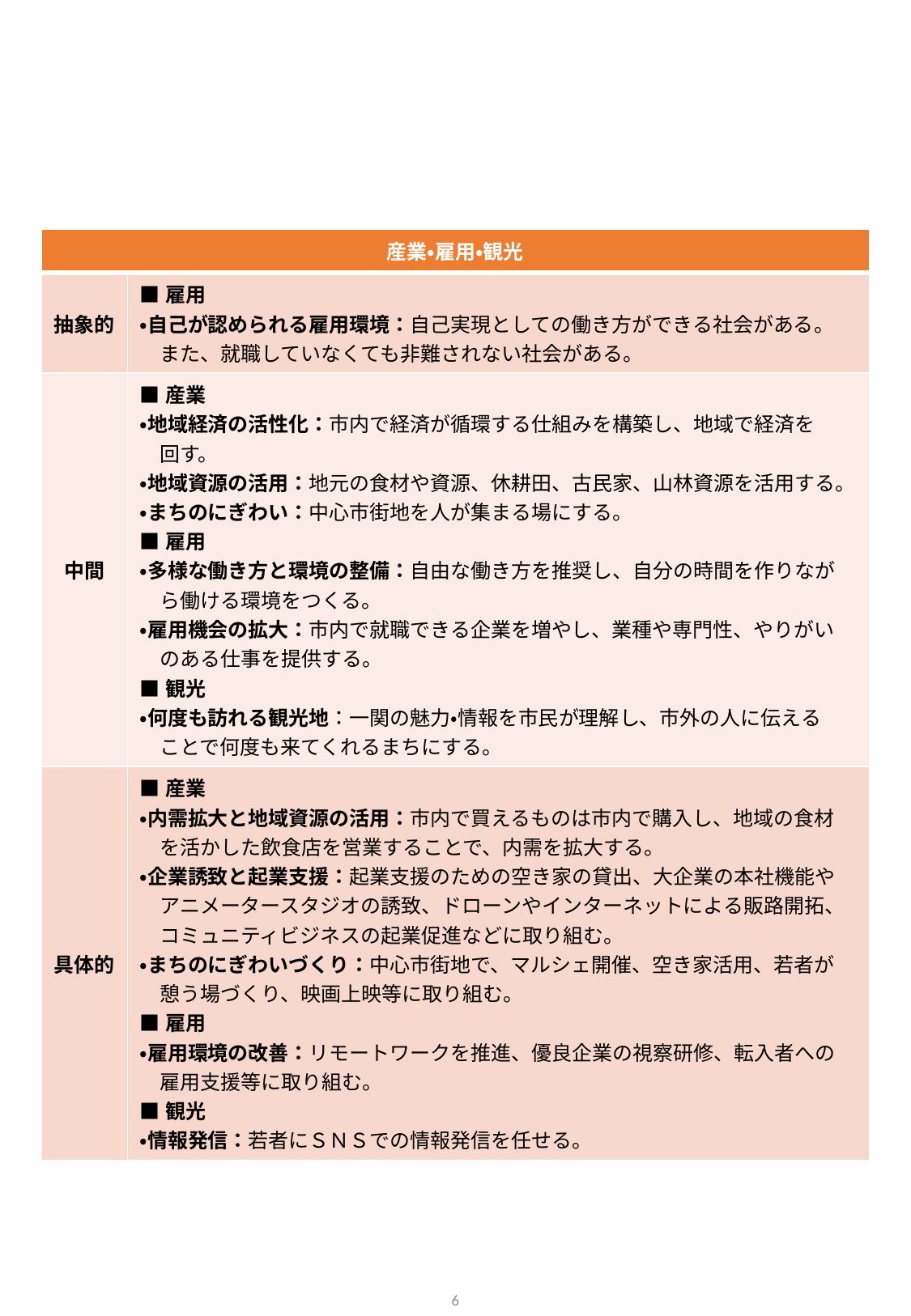

| 産業・雇用・観光 |  |
| --- | --- |
| 抽象的 | ■雇用 ・自己が認められる雇用環境：自己実現としての働き方ができる社会がある。 　また、就職していなくても非難されない社会がある。 |
| 中間 | ■産業 ・地域経済の活性化：市内で経済が循環する仕組みを構築し、地域で経済を 　回す。 ・地域資源の活用：地元の食材や資源、休耕田、古民家、山林資源を活用する。 ・まちのにぎわい：中心市街地を人が集まる場にする。 ■雇用 ・多様な働き方と環境の整備：自由な働き方を推奨し、自分の時間を作りなが 　ら働ける環境をつくる。 ・雇用機会の拡大：市内で就職できる企業を増やし、業種や専門性、やりがい 　のある仕事を提供する。 ■観光 ・何度も訪れる観光地：一関の魅力・情報を市民が理解し、市外の人に伝える 　ことで何度も来てくれるまちにする。 |
| 具体的 | ■産業 ・内需拡大と地域資源の活用：市内で買えるものは市内で購入し、地域の食材 　を活かした飲食店を営業することで、内需を拡大する。 ・企業誘致と起業支援：起業支援のための空き家の貸出、大企業の本社機能や 　アニメータースタジオの誘致、ドローンやインターネットによる販路開拓、 　コミュニティビジネスの起業促進などに取り組む。 ・まちのにぎわいづくり：中心市街地で、マルシェ開催、空き家活用、若者が 　憩う場づくり、映画上映等に取り組む。 ■雇用 ・雇用環境の改善：リモートワークを推進、優良企業の視察研修、転入者への 　雇用支援等に取り組む。 ■観光 ・情報発信：若者にＳＮＳでの情報発信を任せる。 |
6